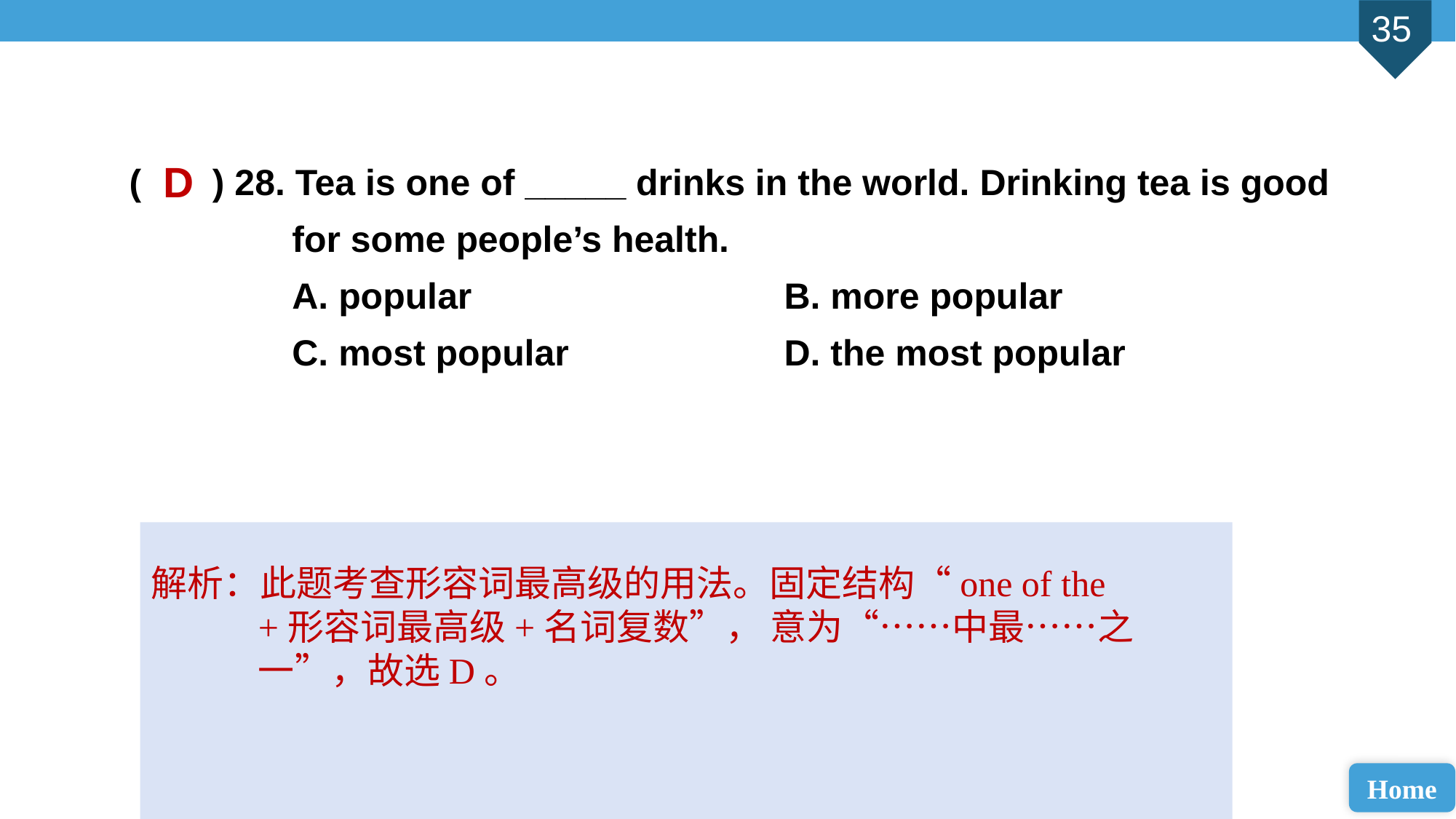

(       ) 28. Tea is one of _____ drinks in the world. Drinking tea is good
                for some people’s health.
                A. popular 			B. more popular
                C. most popular 		D. the most popular
D

解析：此题考查形容词最高级的用法。固定结构“one of the +形容词最高级+名词复数”， 意为“……中最……之一”，故选D。